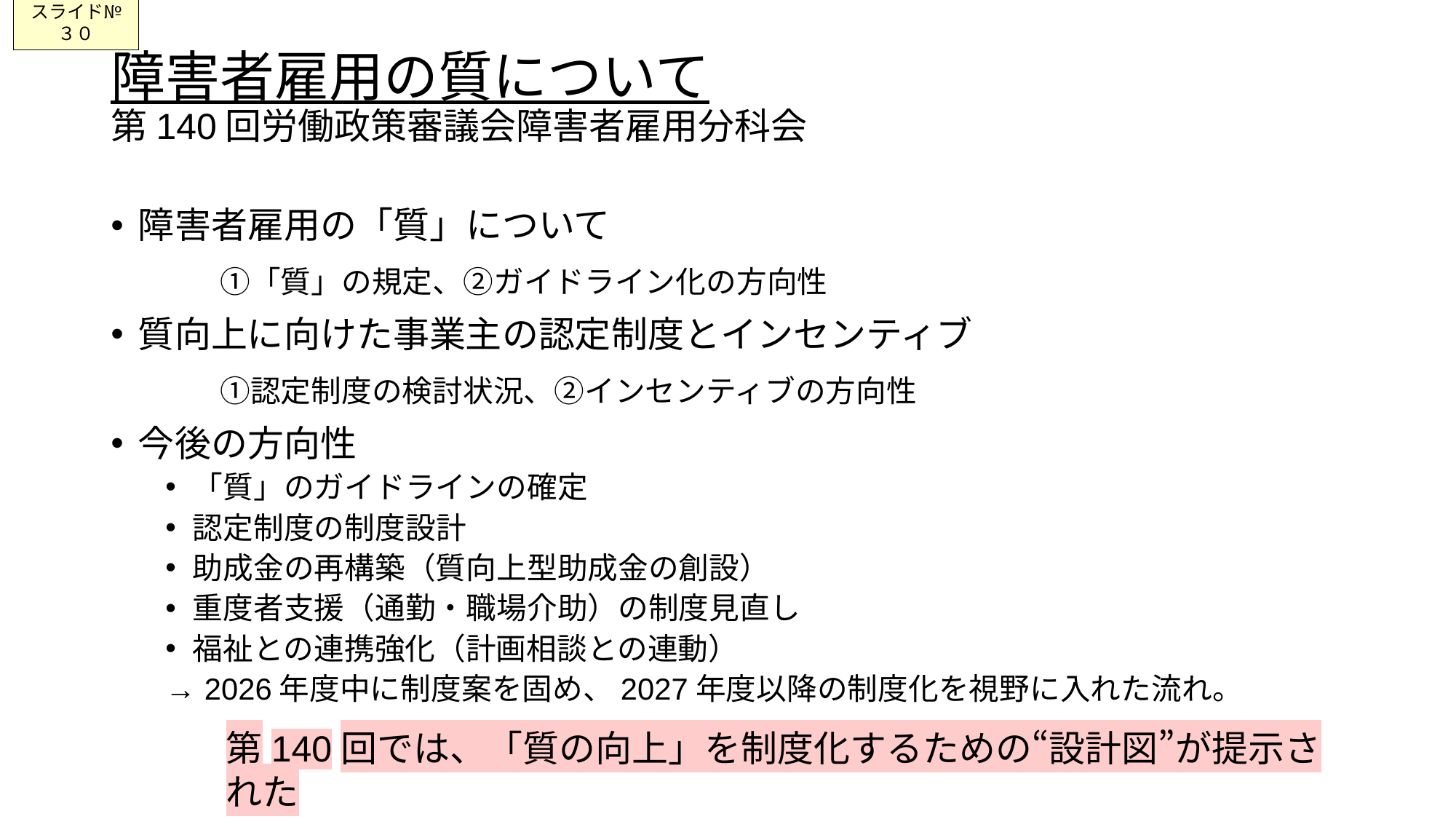

スライド№３０
# 障害者雇用の質について 第140回労働政策審議会障害者雇用分科会
障害者雇用の「質」について
　　　①「質」の規定、②ガイドライン化の方向性
質向上に向けた事業主の認定制度とインセンティブ
　　　①認定制度の検討状況、②インセンティブの方向性
今後の方向性
「質」のガイドラインの確定
認定制度の制度設計
助成金の再構築（質向上型助成金の創設）
重度者支援（通勤・職場介助）の制度見直し
福祉との連携強化（計画相談との連動）
→ 2026年度中に制度案を固め、2027年度以降の制度化を視野に入れた流れ。
第140回では、「質の向上」を制度化するための“設計図”が提示された